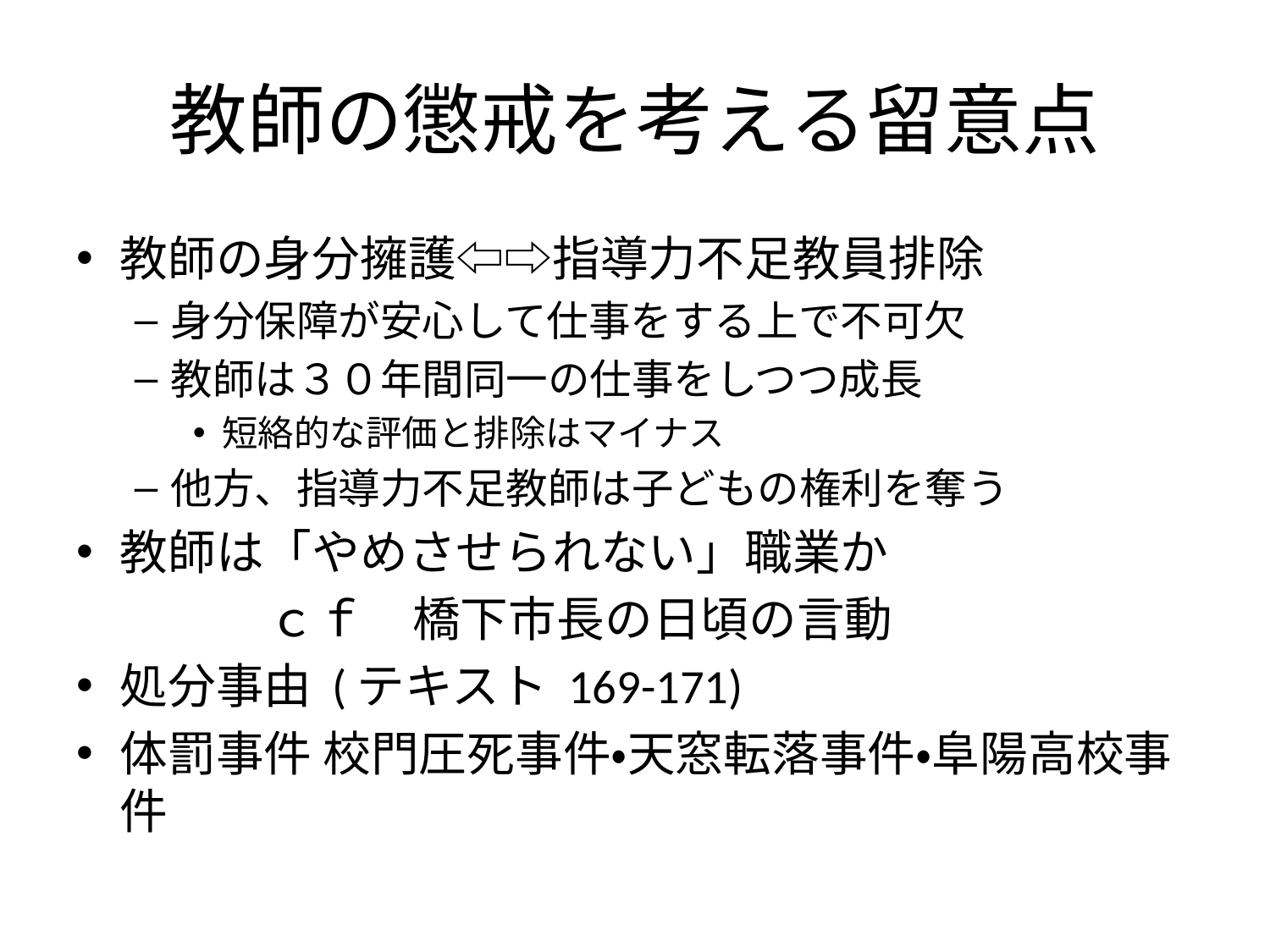

# 教師の懲戒を考える留意点
教師の身分擁護⇦⇨指導力不足教員排除
身分保障が安心して仕事をする上で不可欠
教師は３０年間同一の仕事をしつつ成長
短絡的な評価と排除はマイナス
他方、指導力不足教師は子どもの権利を奪う
教師は「やめさせられない」職業か
　　　　ｃｆ　橋下市長の日頃の言動
処分事由 (テキスト 169-171)
体罰事件 校門圧死事件・天窓転落事件・阜陽高校事件